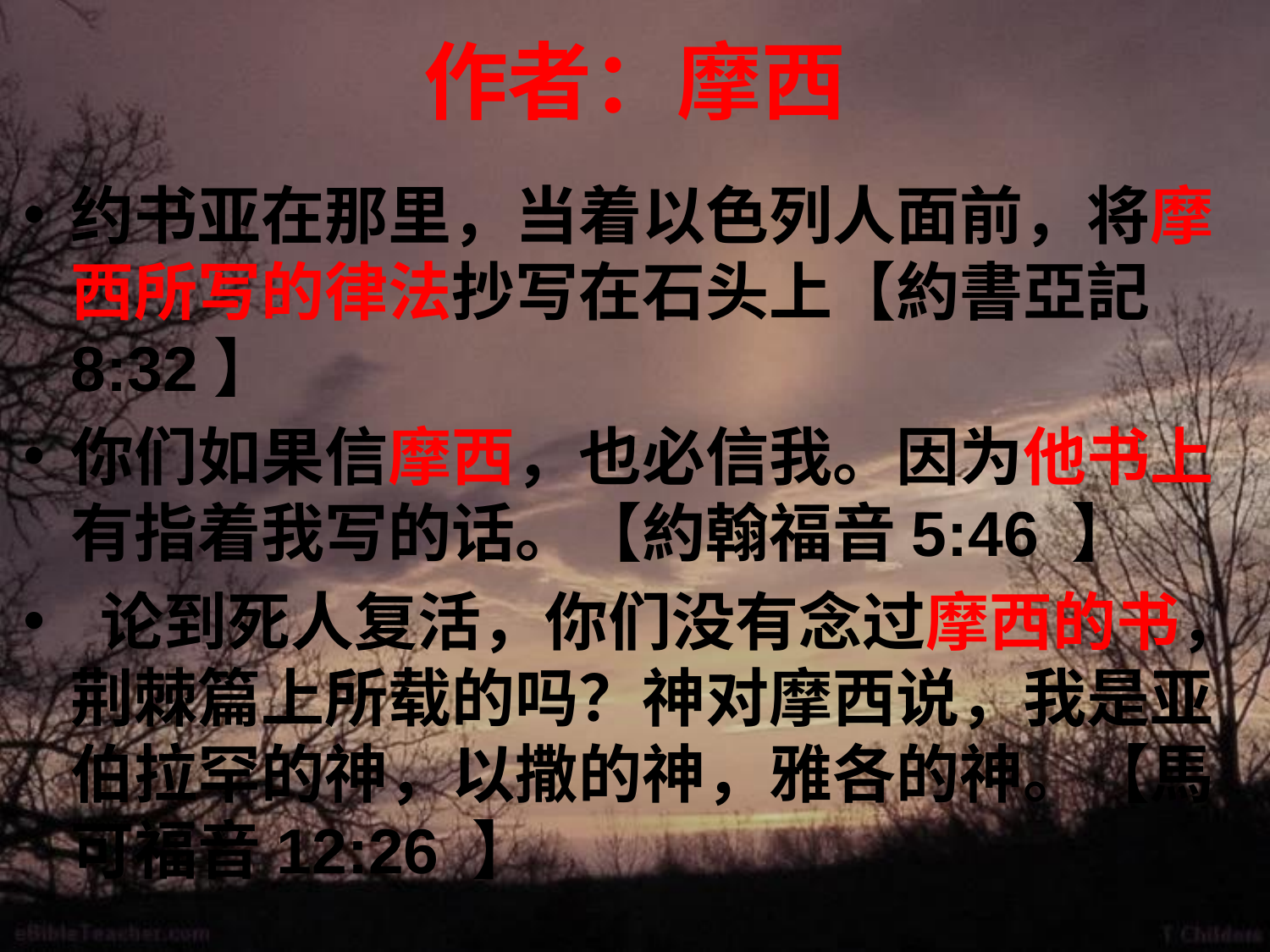

# 作者：摩西
约书亚在那里，当着以色列人面前，将摩西所写的律法抄写在石头上【約書亞記8:32】
你们如果信摩西，也必信我。因为他书上有指着我写的话。【約翰福音5:46 】
 论到死人复活，你们没有念过摩西的书，荆棘篇上所载的吗？神对摩西说，我是亚伯拉罕的神，以撒的神，雅各的神。【馬可福音12:26 】